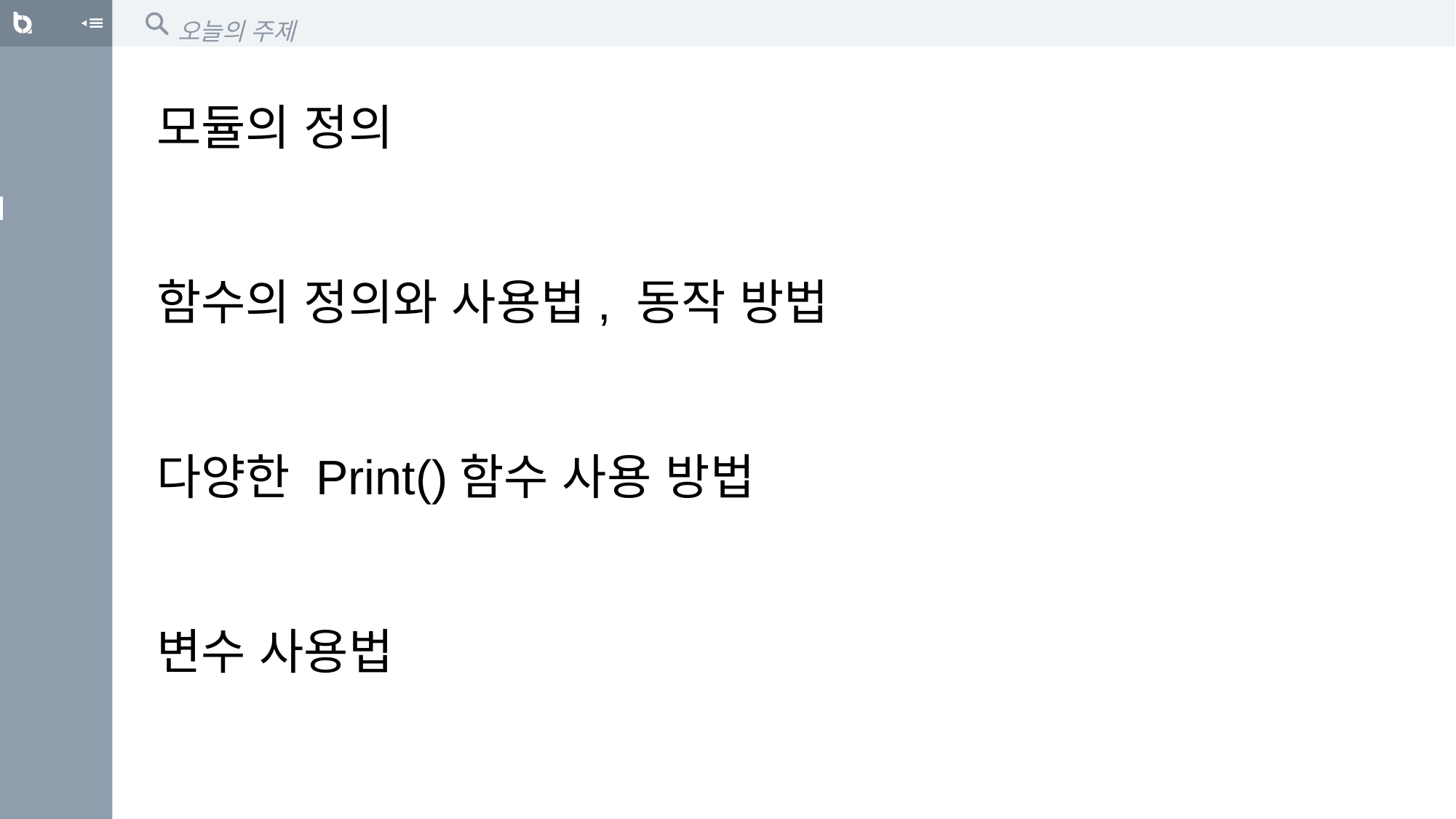

오늘의 주제

모듈의 정의

함수의 정의와 사용법, 동작 방법

다양한 Print()함수 사용 방법

변수 사용법